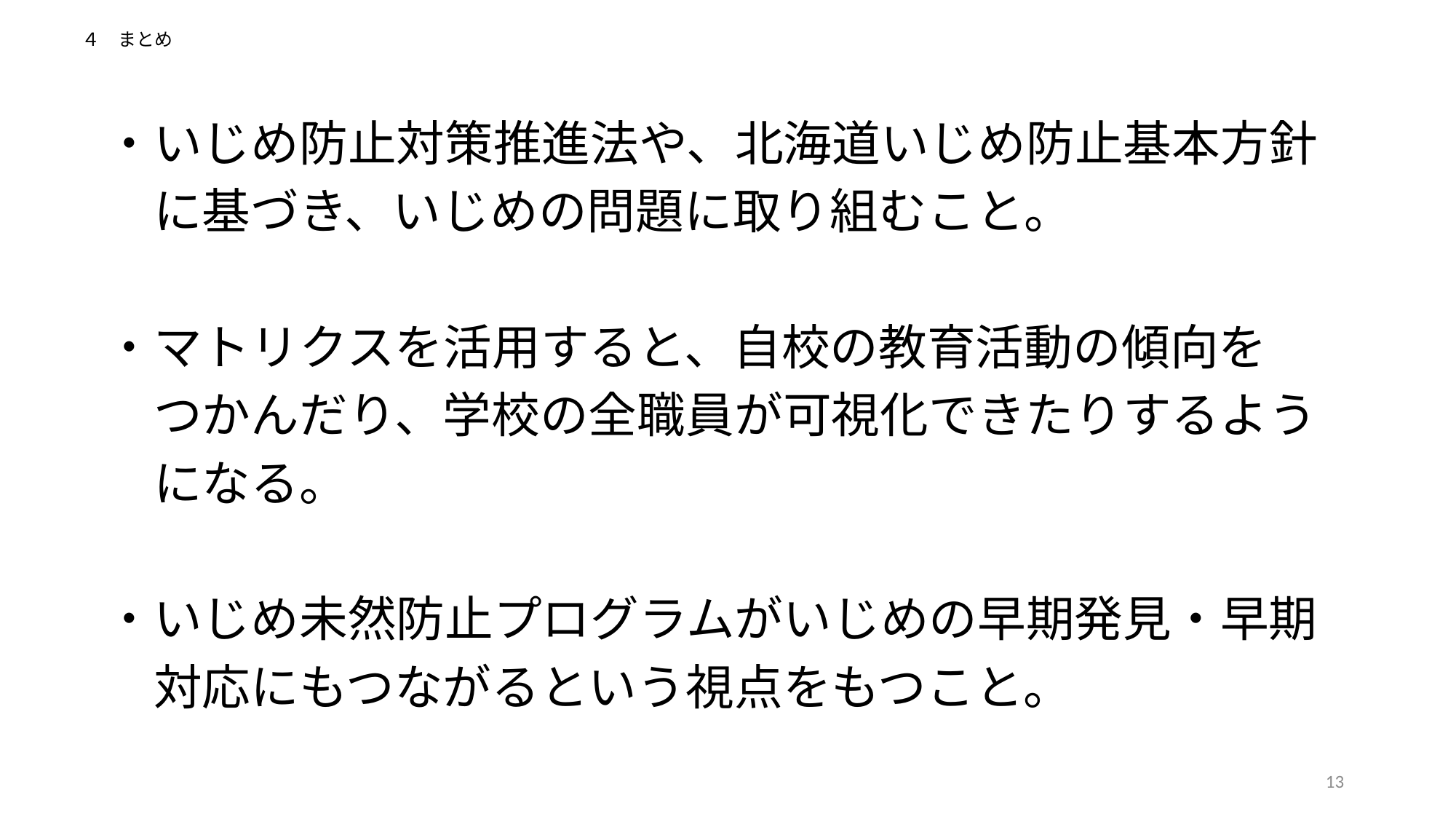

４　まとめ
・いじめ防止対策推進法や、北海道いじめ防止基本方針
　に基づき、いじめの問題に取り組むこと。

・マトリクスを活用すると、自校の教育活動の傾向を
　つかんだり、学校の全職員が可視化できたりするよう
　になる。

・いじめ未然防止プログラムがいじめの早期発見・早期
　対応にもつながるという視点をもつこと。
13